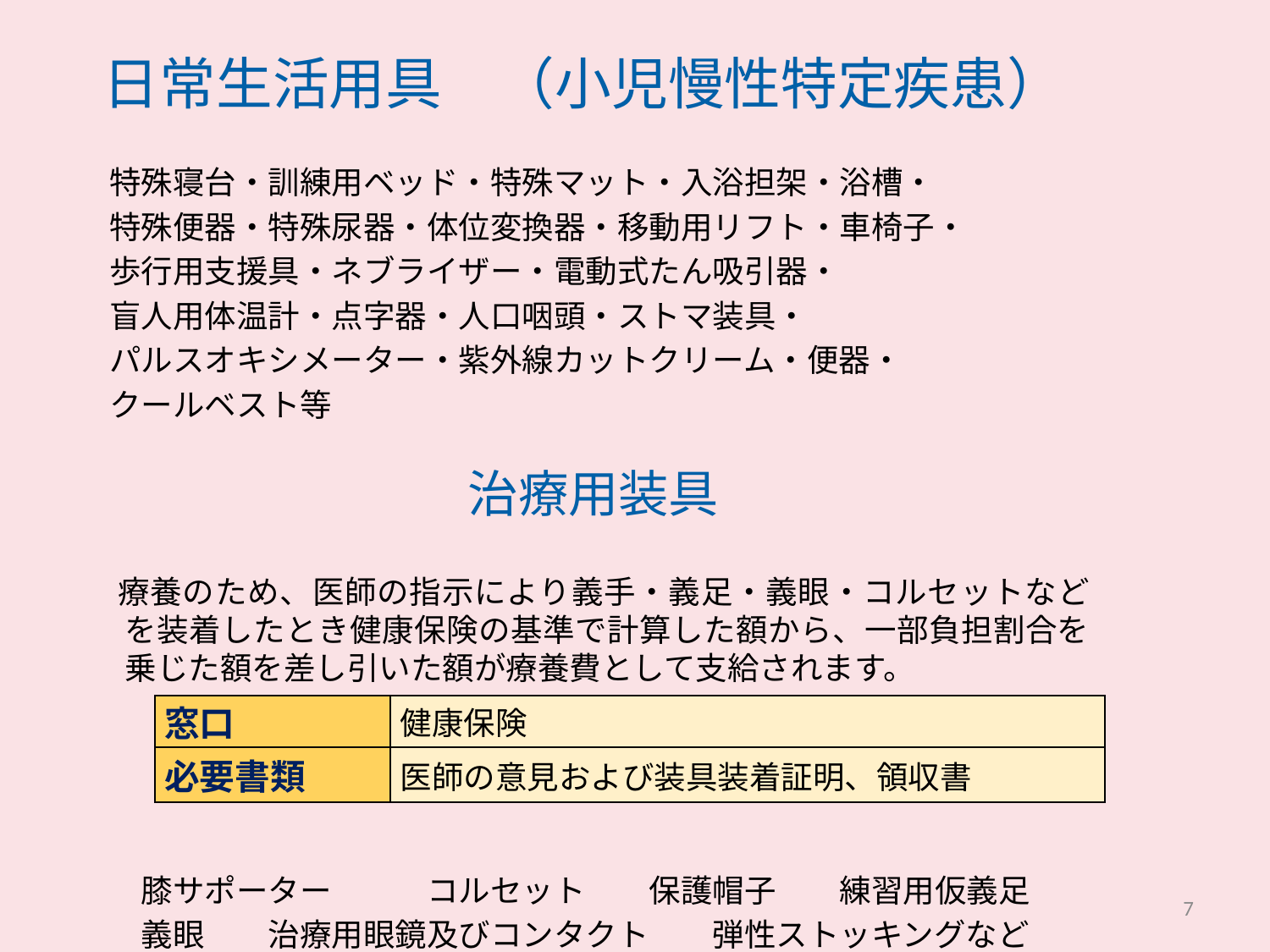

# 日常生活用具　（小児慢性特定疾患）
　特殊寝台・訓練用ベッド・特殊マット・入浴担架・浴槽・
　特殊便器・特殊尿器・体位変換器・移動用リフト・車椅子・
　歩行用支援具・ネブライザー・電動式たん吸引器・
　盲人用体温計・点字器・人口咽頭・ストマ装具・
　パルスオキシメーター・紫外線カットクリーム・便器・
　クールベスト等

　 療養のため、医師の指示により義手・義足・義眼・コルセットなどを装着したとき健康保険の基準で計算した額から、一部負担割合を乗じた額を差し引いた額が療養費として支給されます。

　　膝サポーター　　　コルセット　　保護帽子　　練習用仮義足
　　義眼　　治療用眼鏡及びコンタクト　　弾性ストッキングなど
治療用装具
| 窓口 | 健康保険 |
| --- | --- |
| 必要書類 | 医師の意見および装具装着証明、領収書 |
7